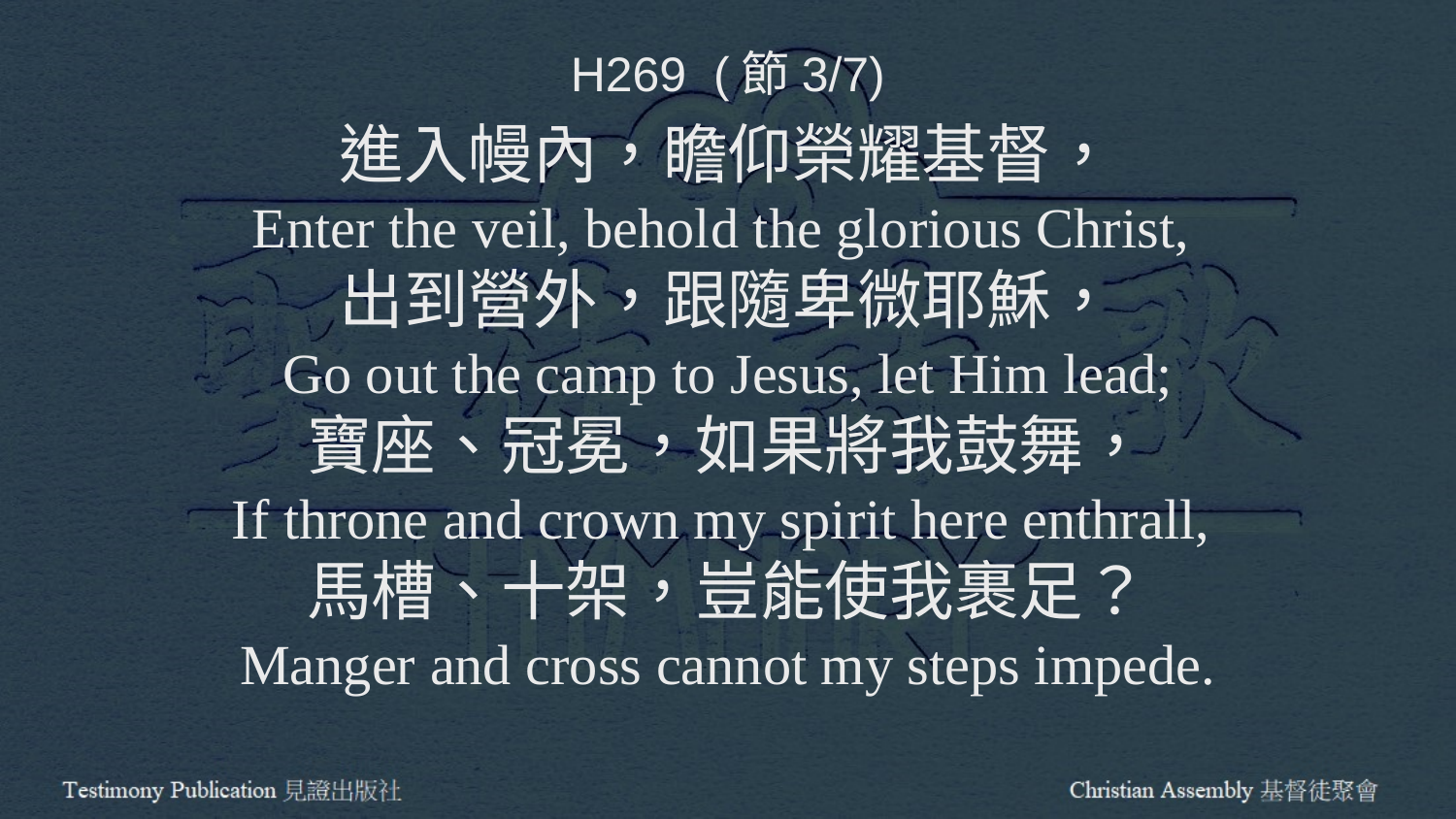

H269  (節3/7)
進入幔內，瞻仰榮耀基督，
Enter the veil, behold the glorious Christ,
出到營外，跟隨卑微耶穌，
Go out the camp to Jesus, let Him lead;
寶座、冠冕，如果將我鼓舞，
If throne and crown my spirit here enthrall,
馬槽、十架，豈能使我裹足？
Manger and cross cannot my steps impede.